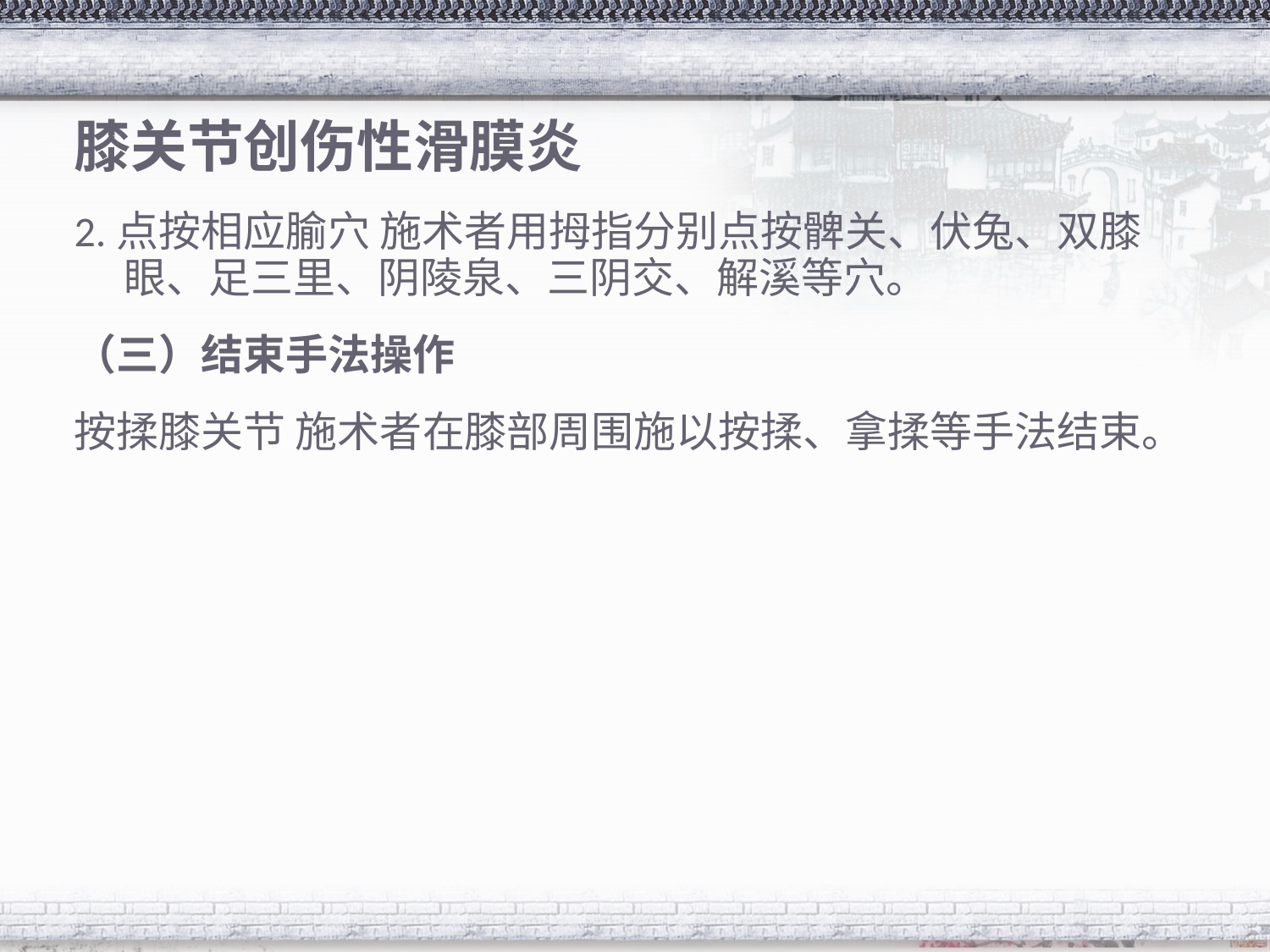

# 膝关节创伤性滑膜炎
2.点按相应腧穴 施术者用拇指分别点按髀关、伏兔、双膝眼、足三里、阴陵泉、三阴交、解溪等穴。
（三）结束手法操作
按揉膝关节 施术者在膝部周围施以按揉、拿揉等手法结束。